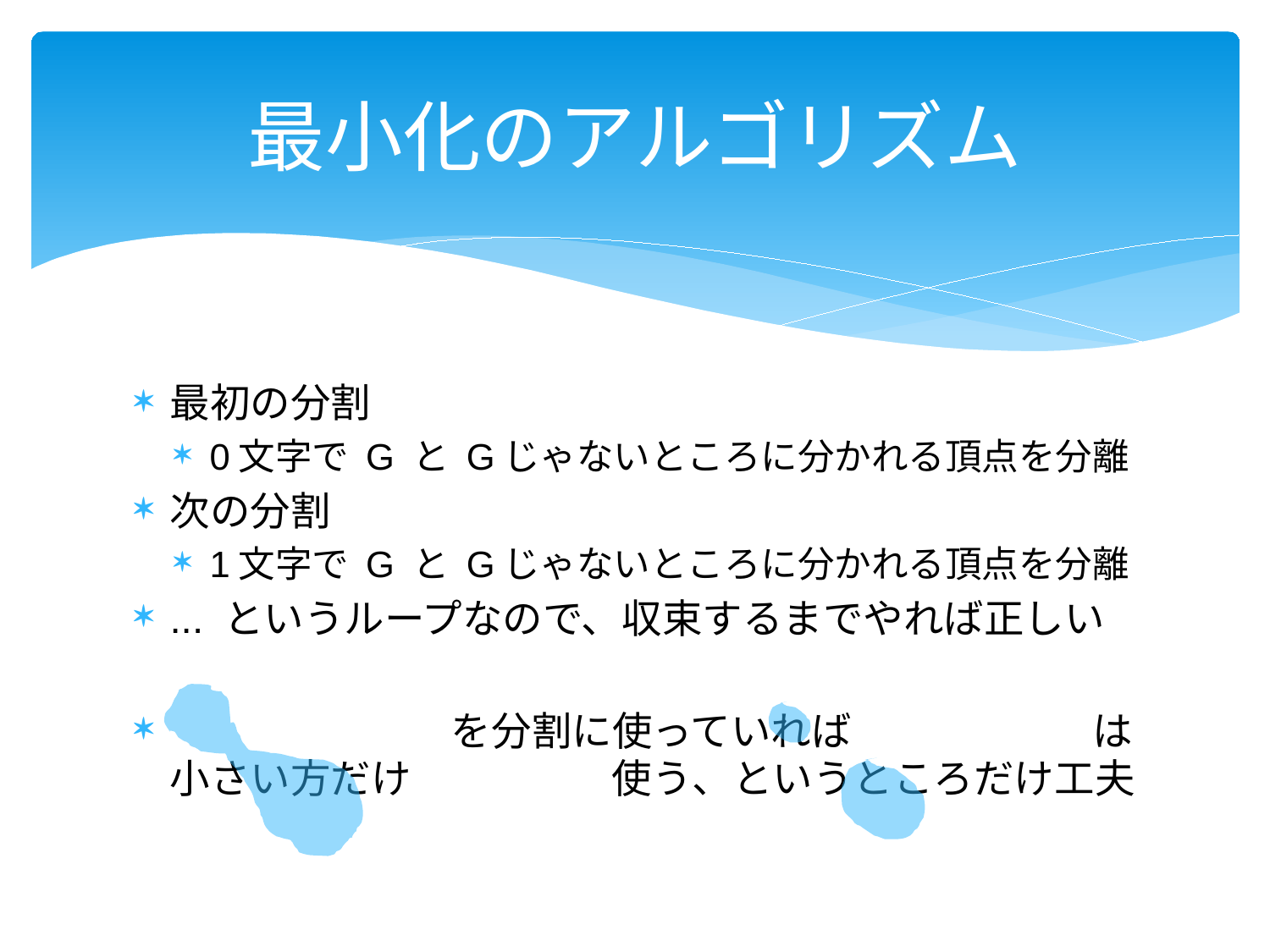

# 最小化のアルゴリズム
最初の分割
0文字で G と Gじゃないところに分かれる頂点を分離
次の分割
1文字で G と Gじゃないところに分かれる頂点を分離
... というループなので、収束するまでやれば正しい

　　　　　　　を分割に使っていれば　　　　　　は小さい方だけ　　　　　使う、というところだけ工夫